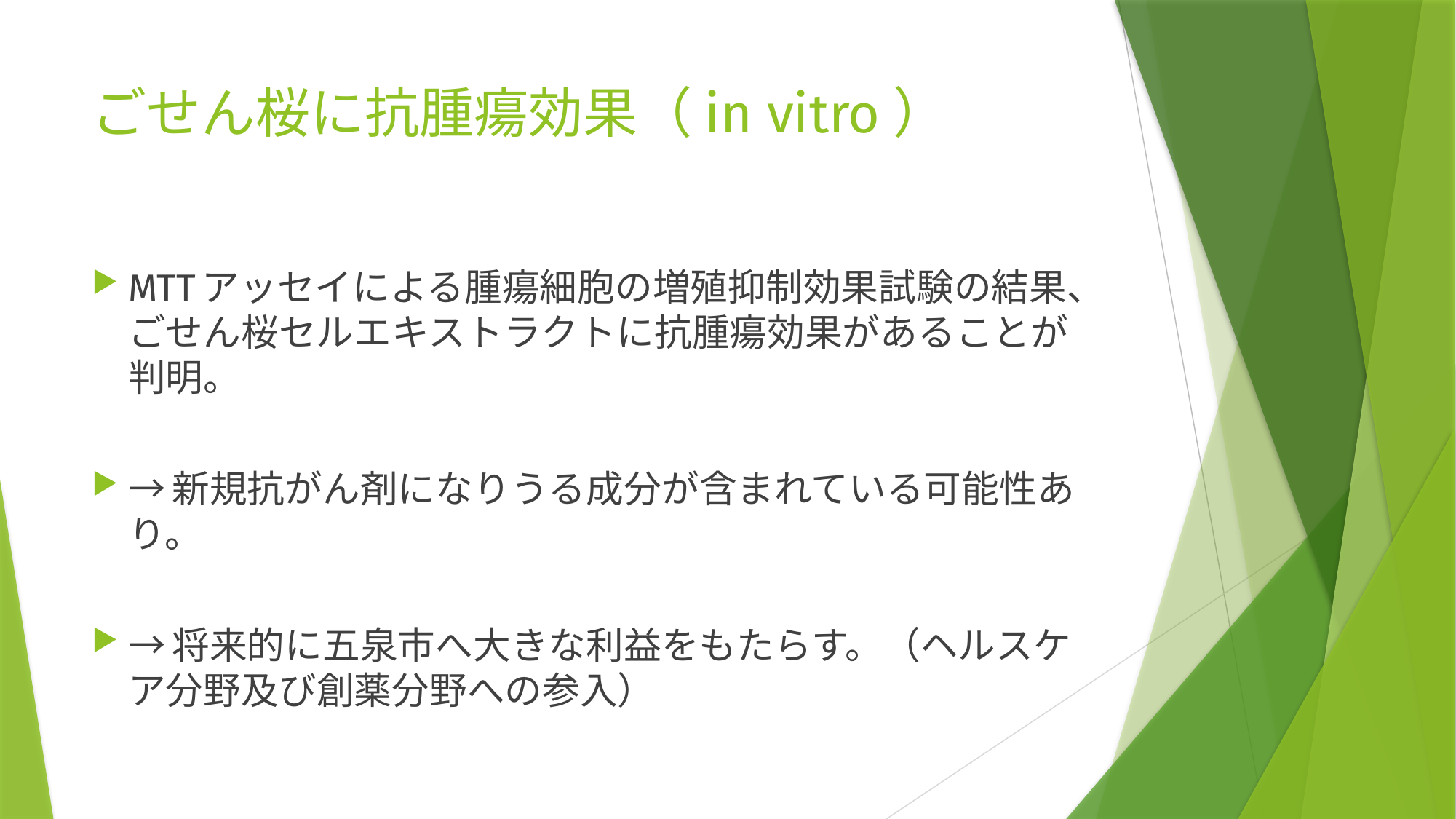

# ごせん桜に抗腫瘍効果（in vitro）
MTTアッセイによる腫瘍細胞の増殖抑制効果試験の結果、ごせん桜セルエキストラクトに抗腫瘍効果があることが判明。

→新規抗がん剤になりうる成分が含まれている可能性あり。

→将来的に五泉市へ大きな利益をもたらす。（ヘルスケア分野及び創薬分野への参入）